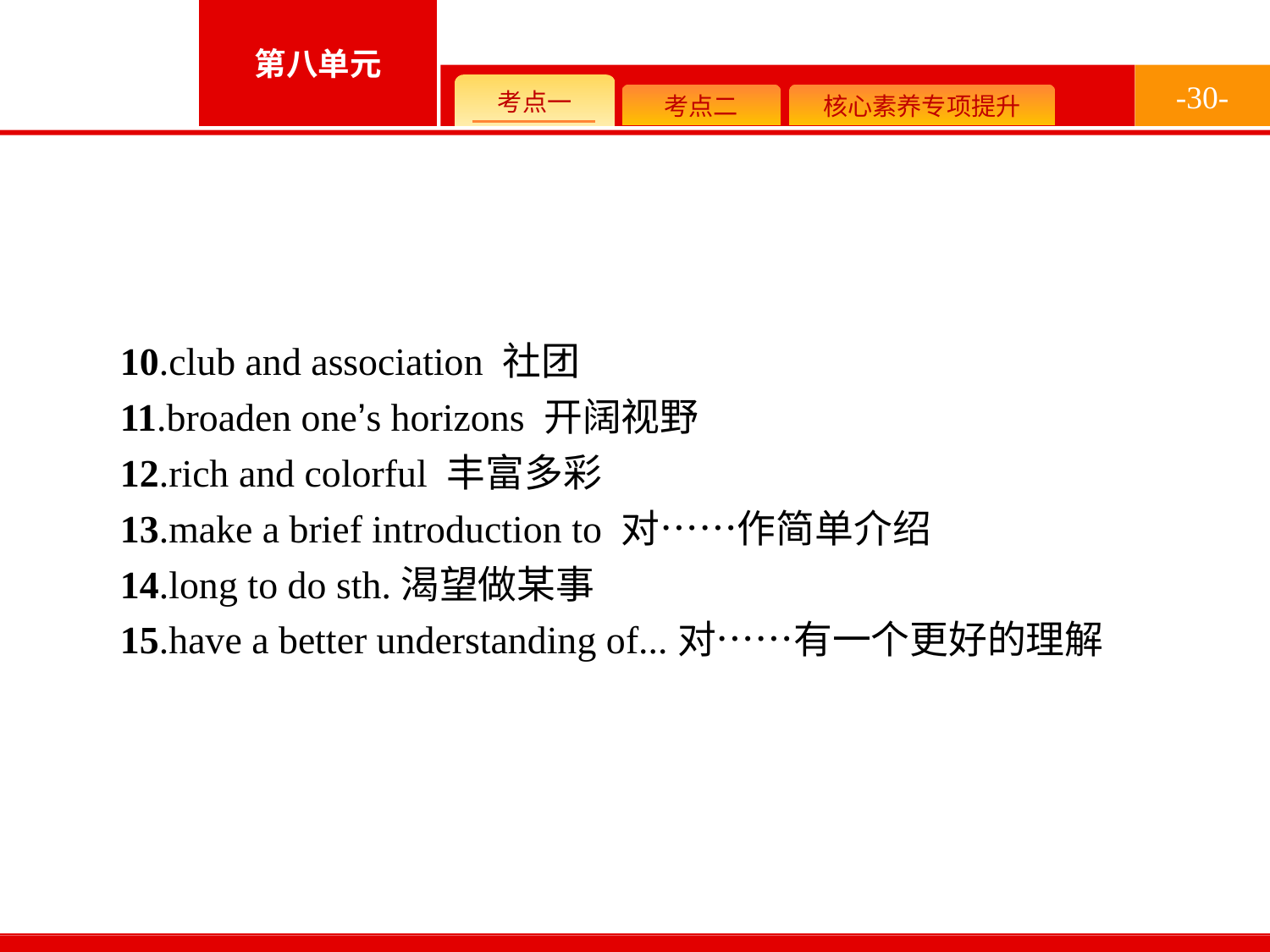

-30-
10.club and association 社团
11.broaden one’s horizons 开阔视野
12.rich and colorful 丰富多彩
13.make a brief introduction to 对……作简单介绍
14.long to do sth.渴望做某事
15.have a better understanding of...对……有一个更好的理解